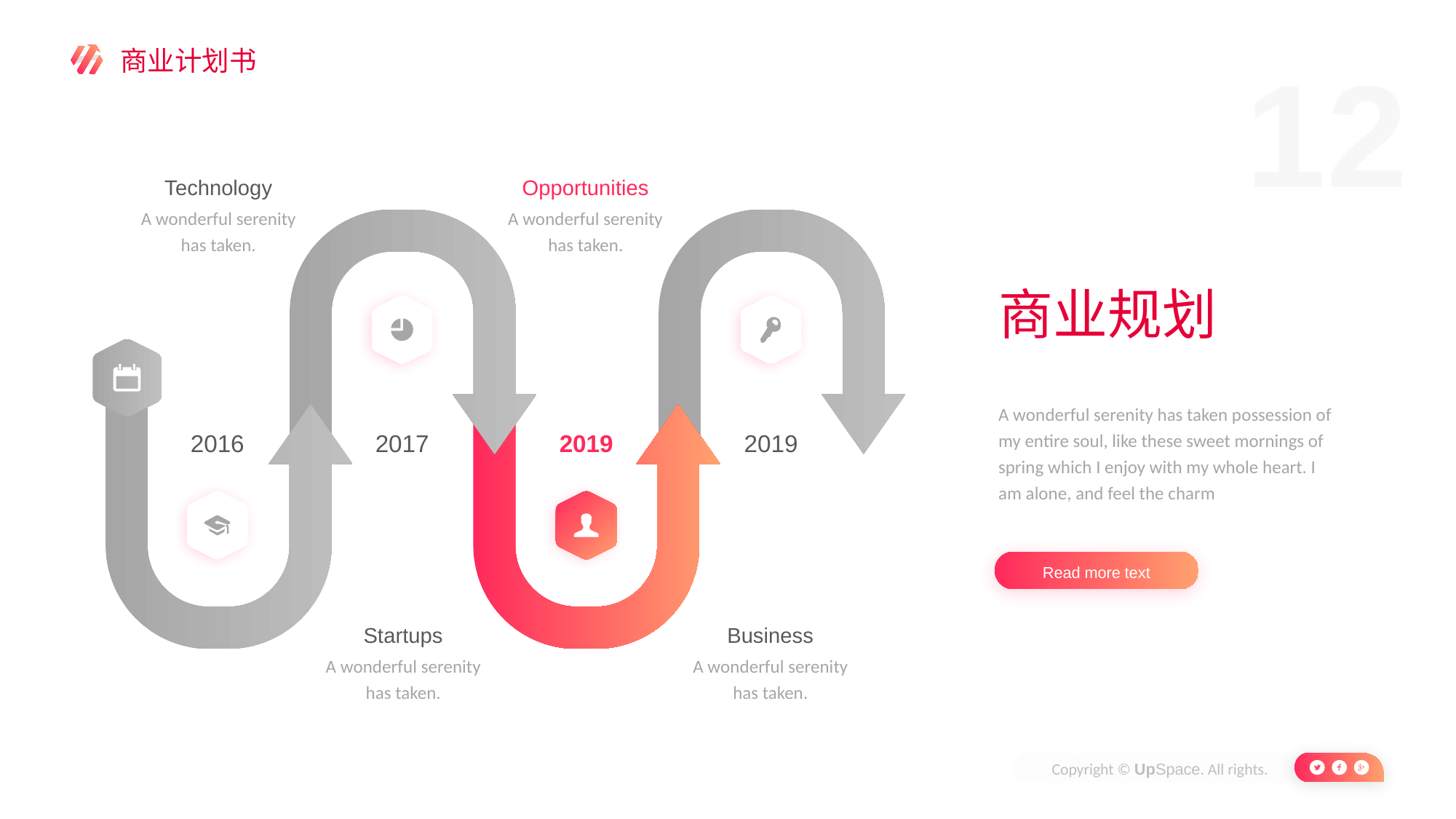

Technology
A wonderful serenity has taken.
Opportunities
A wonderful serenity has taken.

商业规划

A wonderful serenity has taken possession of my entire soul, like these sweet mornings of spring which I enjoy with my whole heart. I am alone, and feel the charm
2016
2017
2019
2019

Read more text
Startups
A wonderful serenity has taken.
Business
A wonderful serenity has taken.